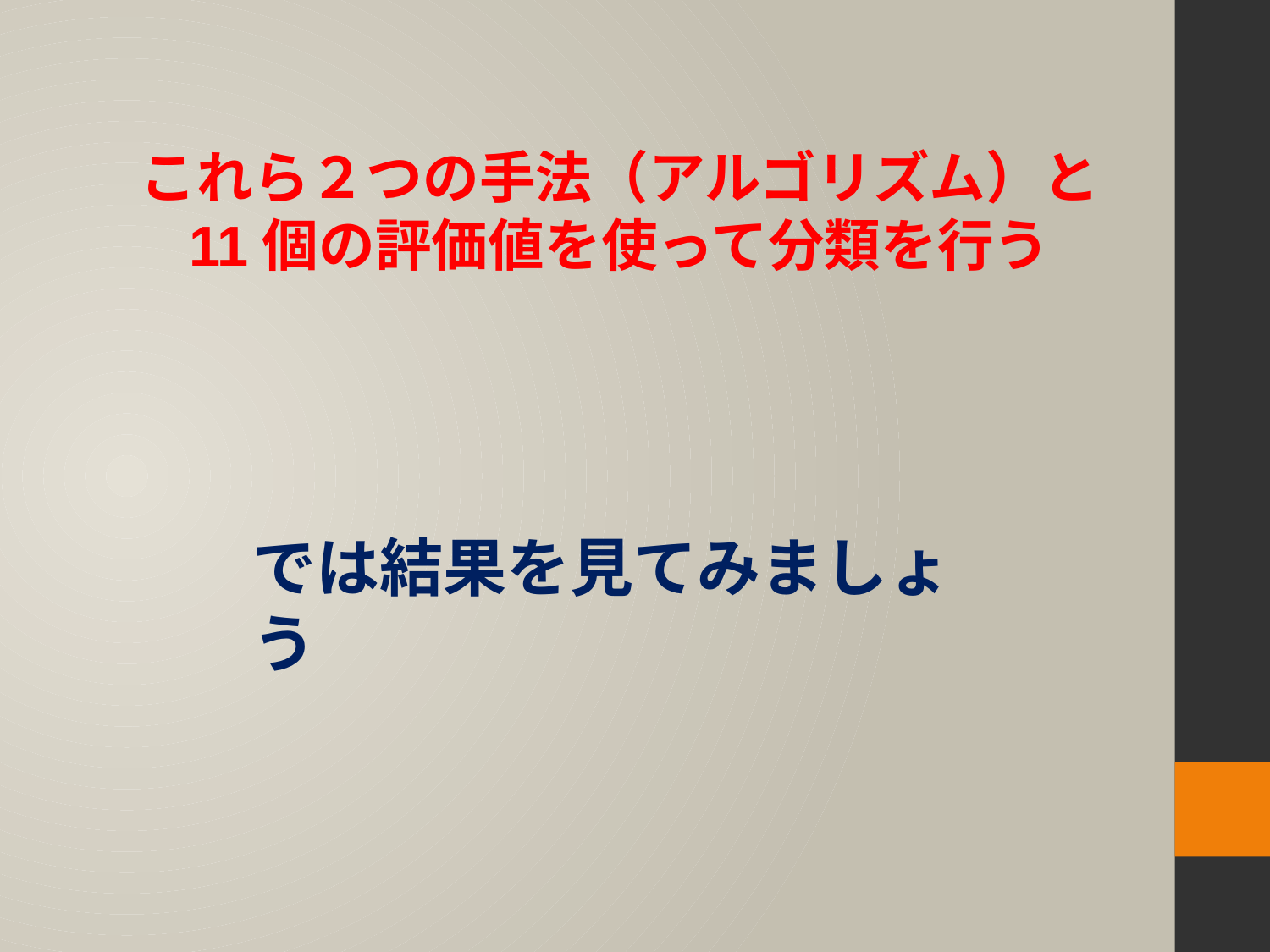

これら２つの手法（アルゴリズム）と
11個の評価値を使って分類を行う

では結果を見てみましょう